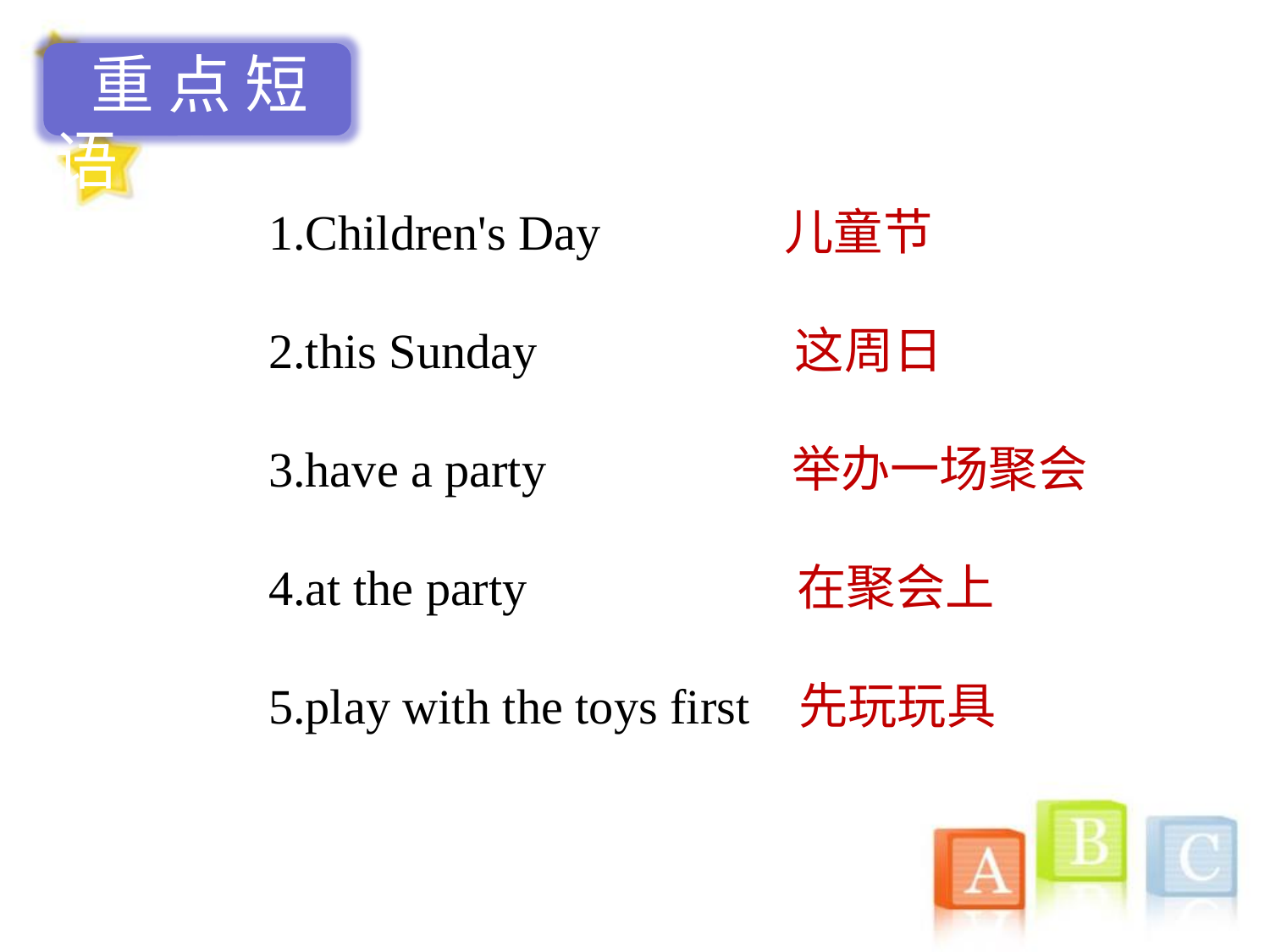

重点短语

1.Children's Day              儿童节
2.this Sunday                    这周日
3.have a party                   举办一场聚会
4.at the party                     在聚会上
5.play with the toys first   先玩玩具